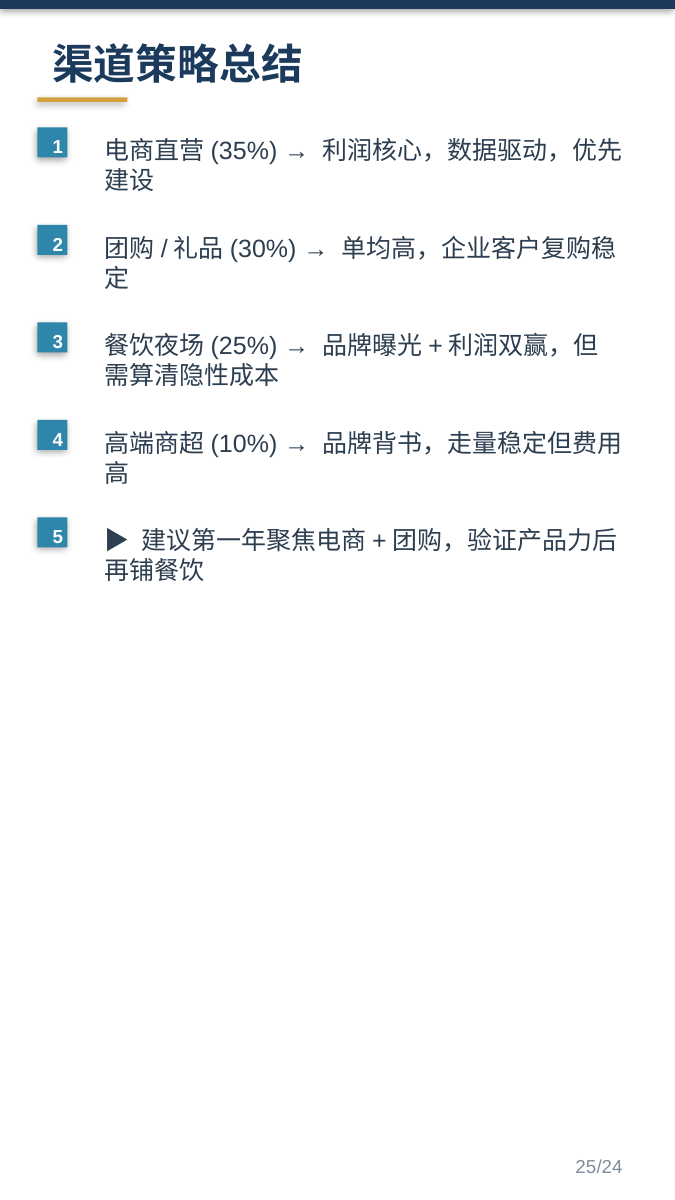

渠道策略总结

1
电商直营(35%) → 利润核心，数据驱动，优先建设

2
团购/礼品(30%) → 单均高，企业客户复购稳定

3
餐饮夜场(25%) → 品牌曝光+利润双赢，但需算清隐性成本

4
高端商超(10%) → 品牌背书，走量稳定但费用高

5
▶ 建议第一年聚焦电商+团购，验证产品力后再铺餐饮
25/24